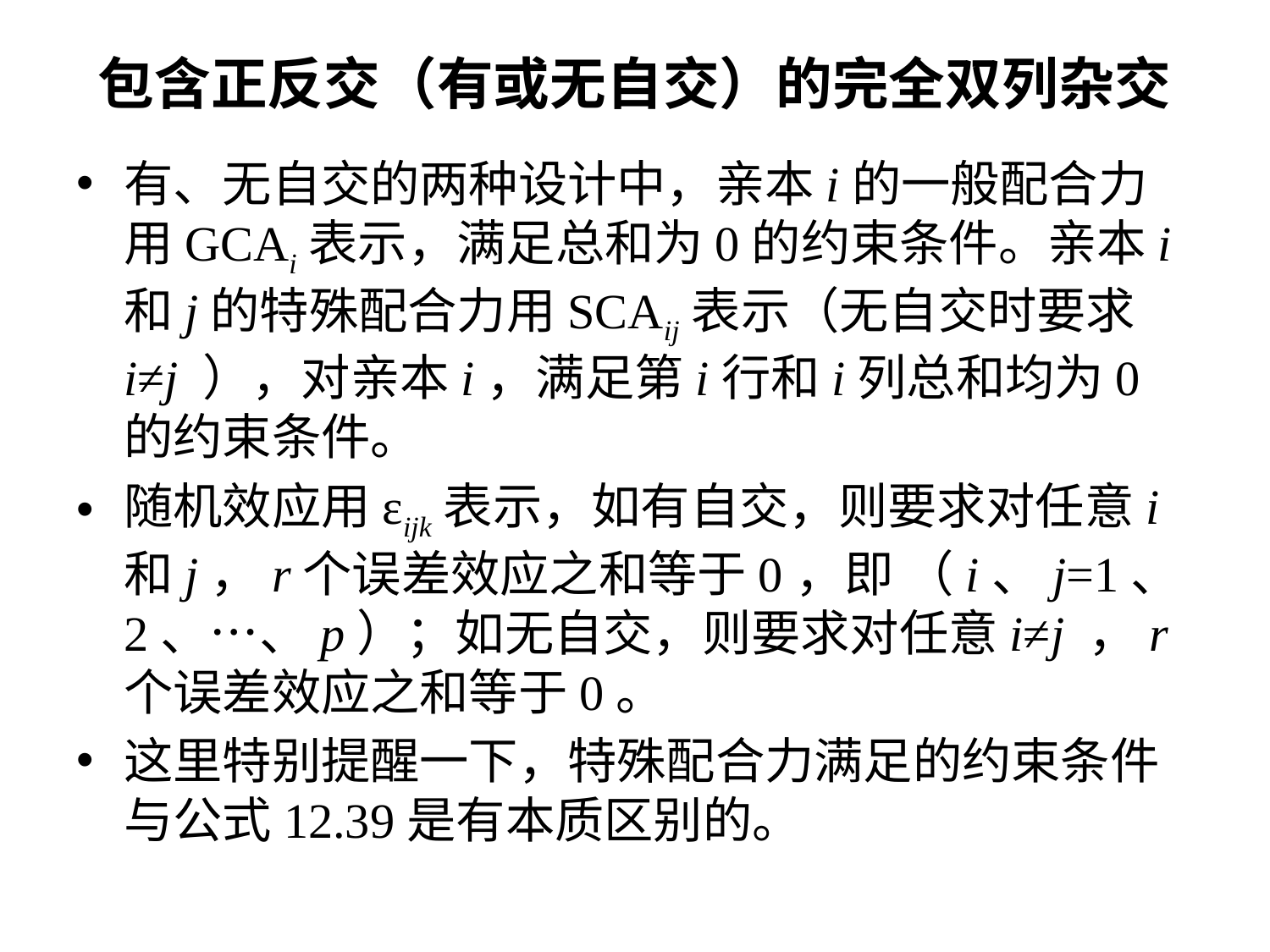

# 包含正反交（有或无自交）的完全双列杂交
有、无自交的两种设计中，亲本i的一般配合力用GCAi表示，满足总和为0的约束条件。亲本i和j的特殊配合力用SCAij表示（无自交时要求i≠j ），对亲本i，满足第i行和i列总和均为0的约束条件。
随机效应用εijk表示，如有自交，则要求对任意i和j，r个误差效应之和等于0，即 （i、j=1、2、…、p）；如无自交，则要求对任意i≠j ，r个误差效应之和等于0。
这里特别提醒一下，特殊配合力满足的约束条件与公式12.39是有本质区别的。